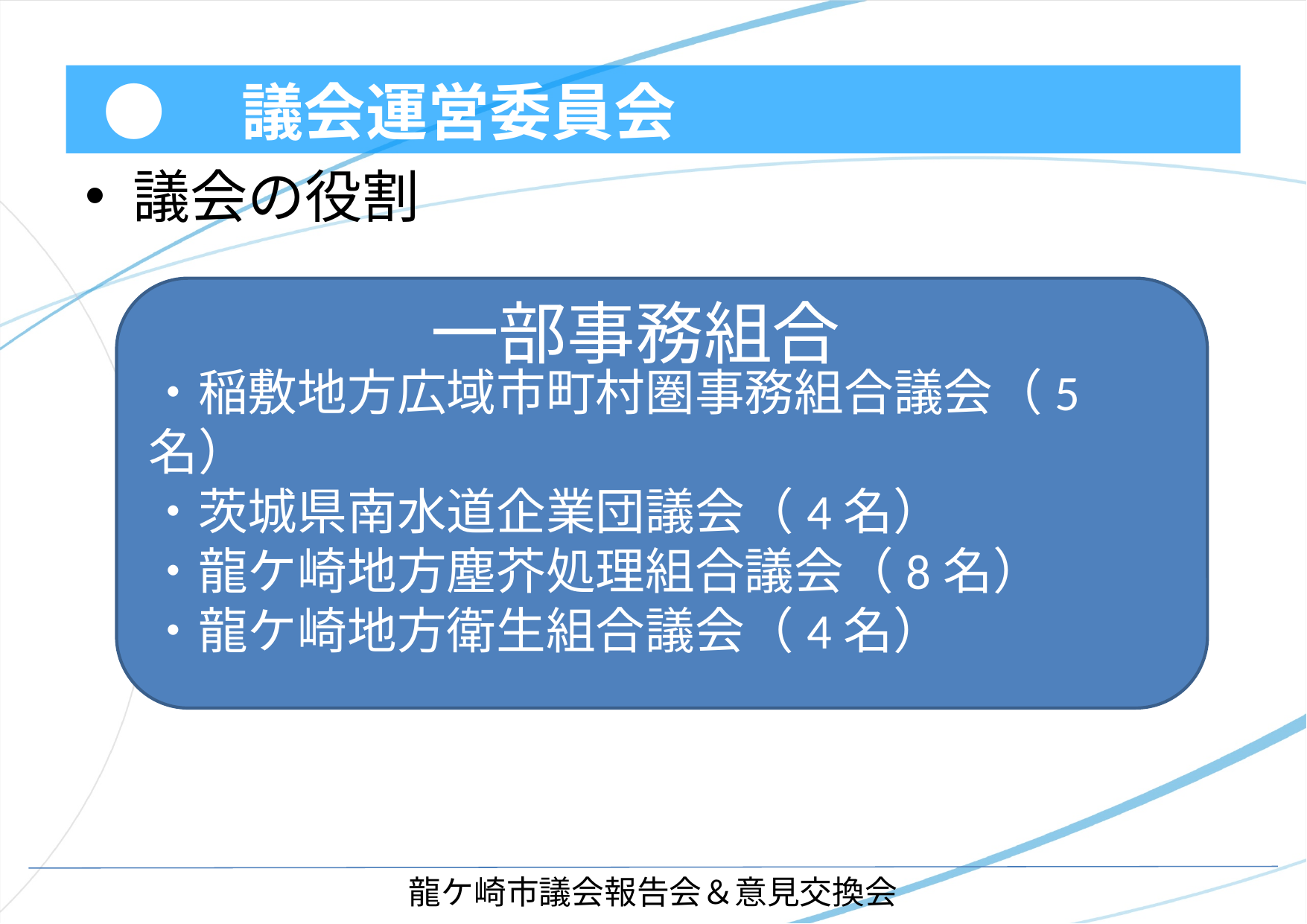

# ●　議会運営委員会
議会の役割

・稲敷地方広域市町村圏事務組合議会（5名）
・茨城県南水道企業団議会（4名）
・龍ケ崎地方塵芥処理組合議会（8名）
・龍ケ崎地方衛生組合議会（4名）
一部事務組合
龍ケ崎市議会報告会＆意見交換会